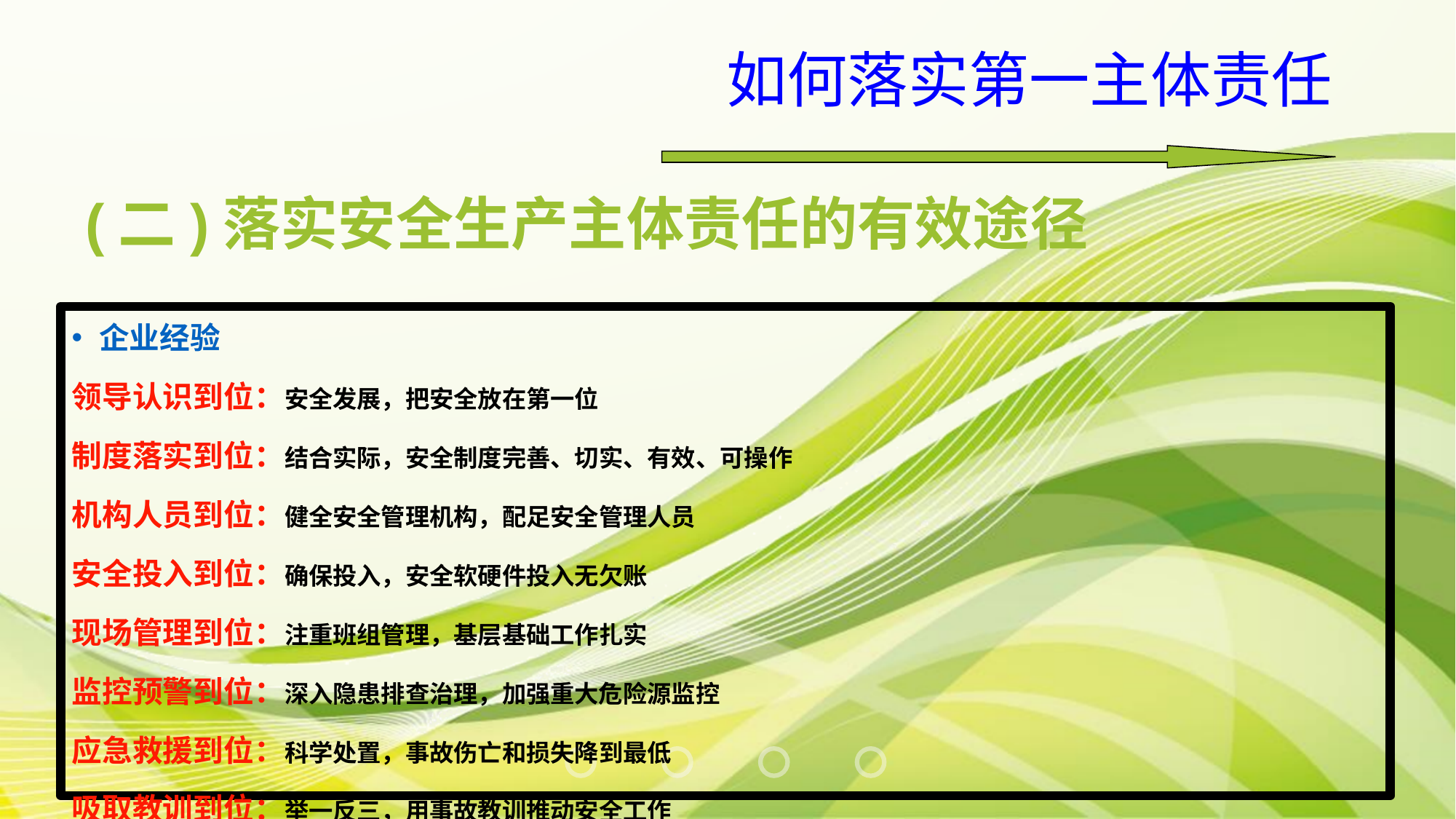

如何落实第一主体责任

(二)落实安全生产主体责任的有效途径
企业经验
领导认识到位：安全发展，把安全放在第一位
制度落实到位：结合实际，安全制度完善、切实、有效、可操作
机构人员到位：健全安全管理机构，配足安全管理人员
安全投入到位：确保投入，安全软硬件投入无欠账
现场管理到位：注重班组管理，基层基础工作扎实
监控预警到位：深入隐患排查治理，加强重大危险源监控
应急救援到位：科学处置，事故伤亡和损失降到最低
吸取教训到位：举一反三，用事故教训推动安全工作